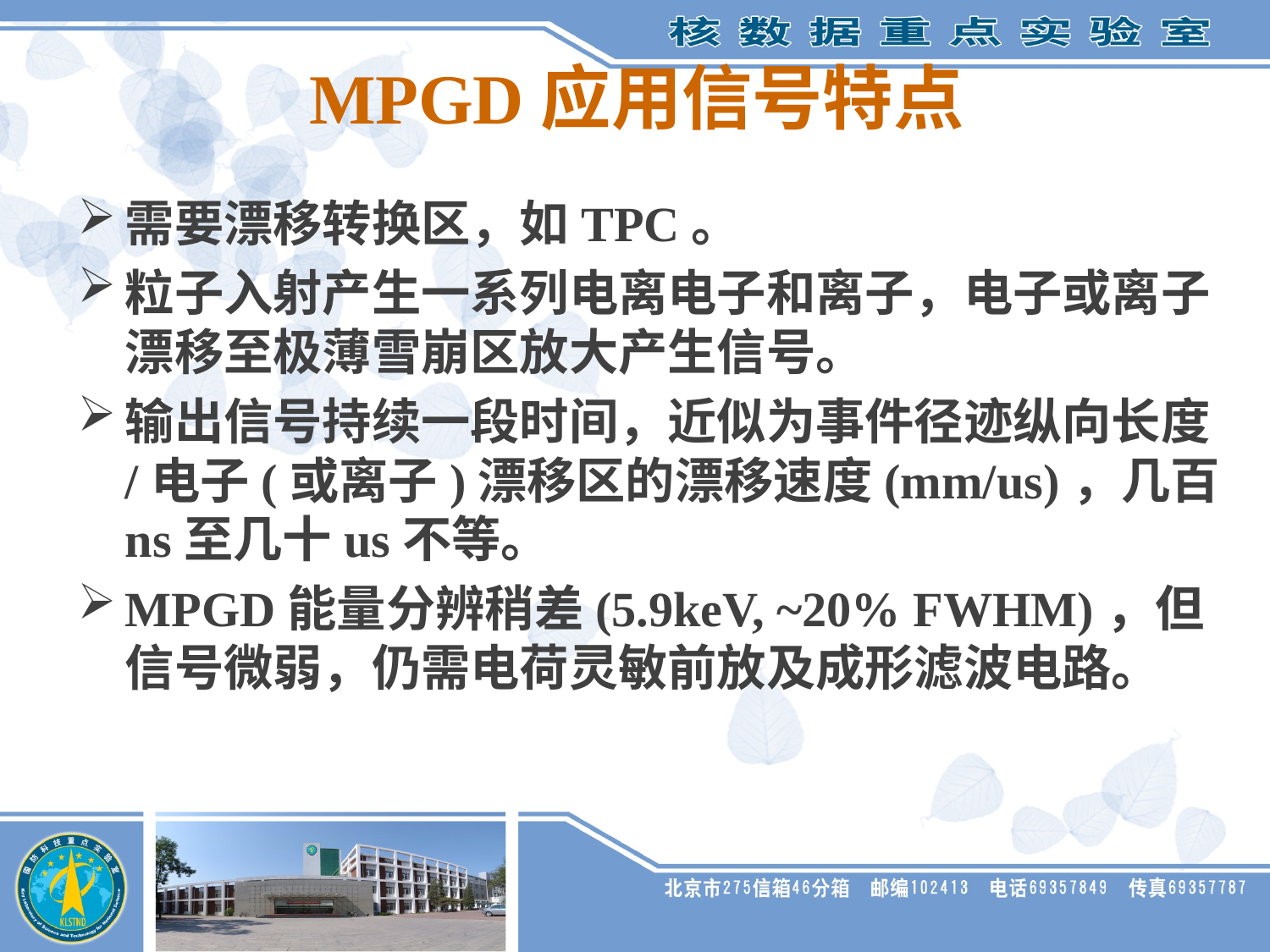

# MPGD应用信号特点
需要漂移转换区，如TPC。
粒子入射产生一系列电离电子和离子，电子或离子漂移至极薄雪崩区放大产生信号。
输出信号持续一段时间，近似为事件径迹纵向长度/电子(或离子)漂移区的漂移速度(mm/us)，几百ns至几十us不等。
MPGD能量分辨稍差(5.9keV, ~20% FWHM)，但信号微弱，仍需电荷灵敏前放及成形滤波电路。